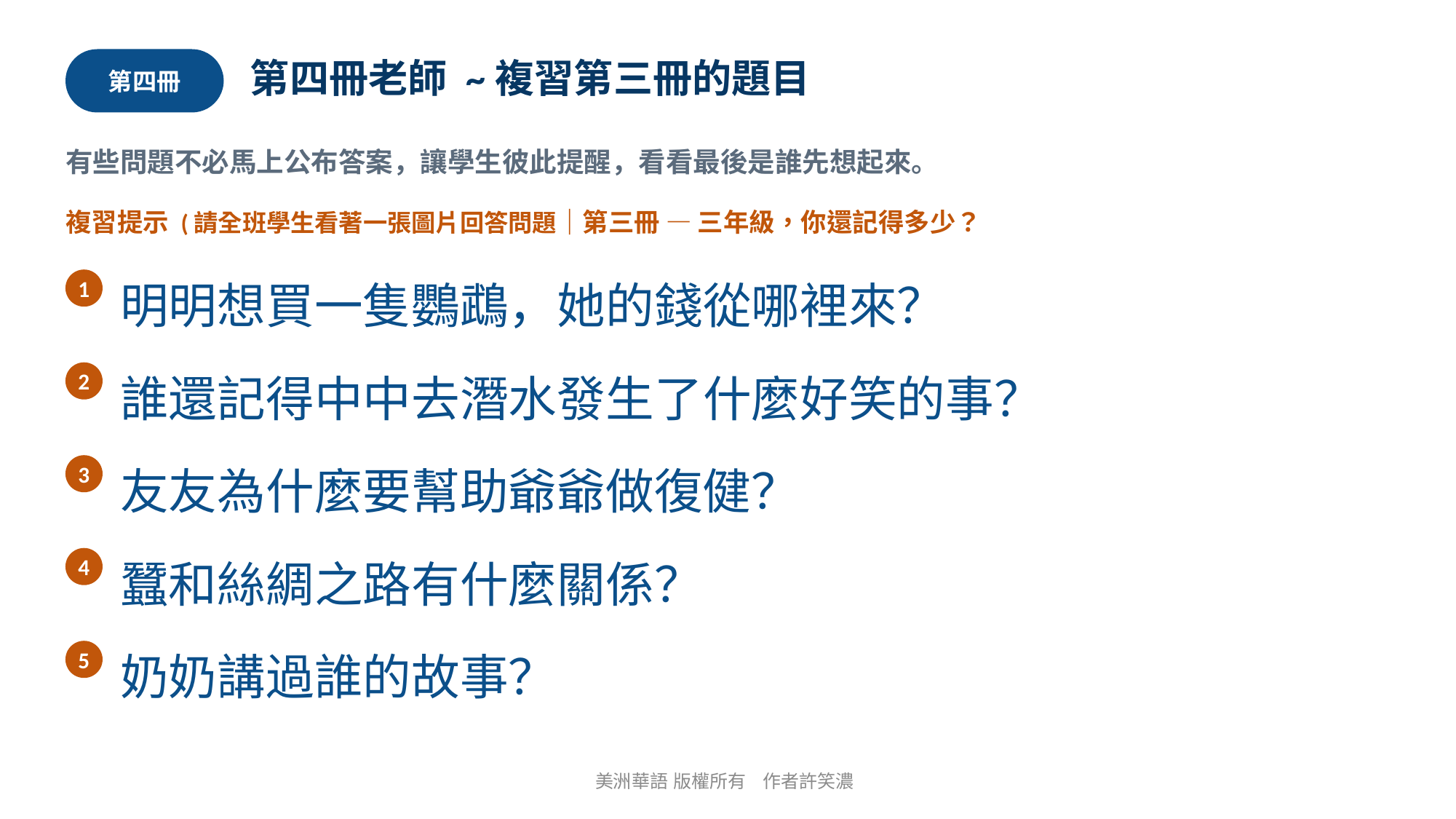

第四冊
第四冊老師 ~複習第三冊的題目
有些問題不必馬上公布答案，讓學生彼此提醒，看看最後是誰先想起來。
複習提示 (請全班學生看著一張圖片回答問題｜第三冊 — 三年級，你還記得多少？
1
明明想買一隻鸚鵡，她的錢從哪裡來？
2
誰還記得中中去潛水發生了什麼好笑的事？
3
友友為什麼要幫助爺爺做復健？
4
蠶和絲綢之路有什麼關係？
5
奶奶講過誰的故事？
美洲華語 版權所有   作者許笑濃